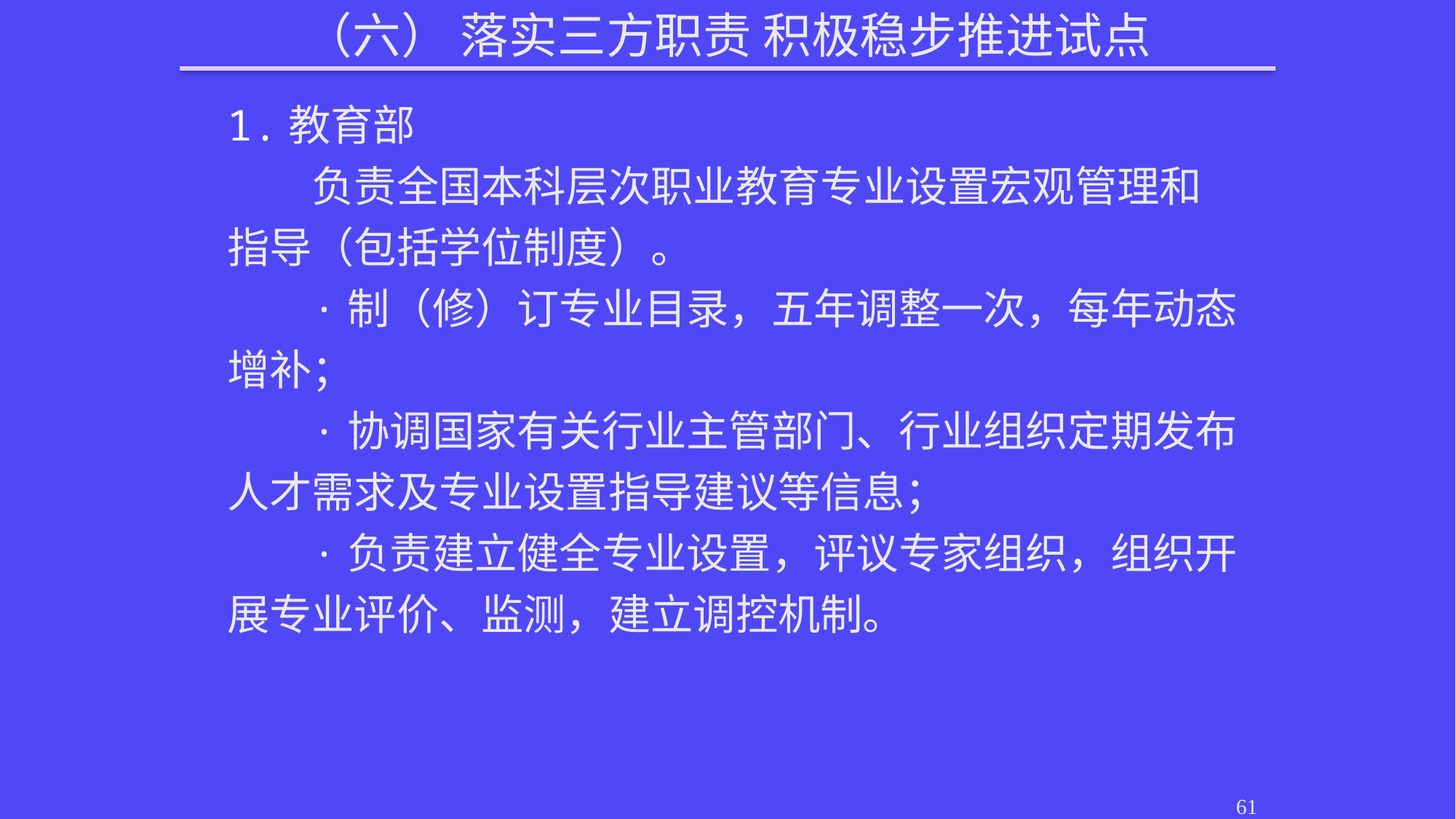

（六） 落实三方职责 积极稳步推进试点
1.教育部
负责全国本科层次职业教育专业设置宏观管理和指导（包括学位制度）。
·制（修）订专业目录，五年调整一次，每年动态增补；
·协调国家有关行业主管部门、行业组织定期发布人才需求及专业设置指导建议等信息；
·负责建立健全专业设置，评议专家组织，组织开展专业评价、监测，建立调控机制。

61